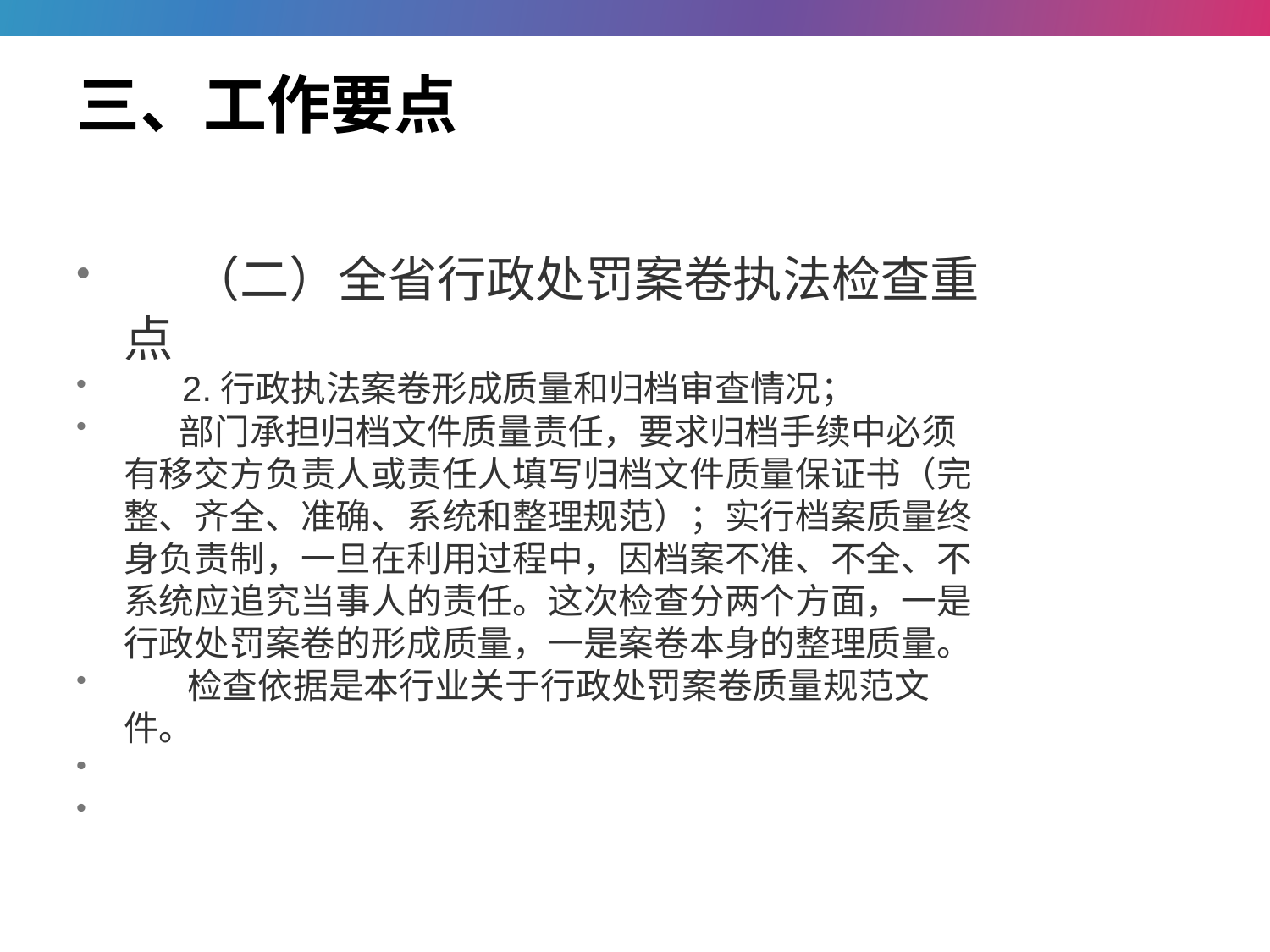

# 三、工作要点
     （二）全省行政处罚案卷执法检查重点
      2.行政执法案卷形成质量和归档审查情况；
      部门承担归档文件质量责任，要求归档手续中必须有移交方负责人或责任人填写归档文件质量保证书（完整、齐全、准确、系统和整理规范）；实行档案质量终身负责制，一旦在利用过程中，因档案不准、不全、不系统应追究当事人的责任。这次检查分两个方面，一是行政处罚案卷的形成质量，一是案卷本身的整理质量。
       检查依据是本行业关于行政处罚案卷质量规范文件。